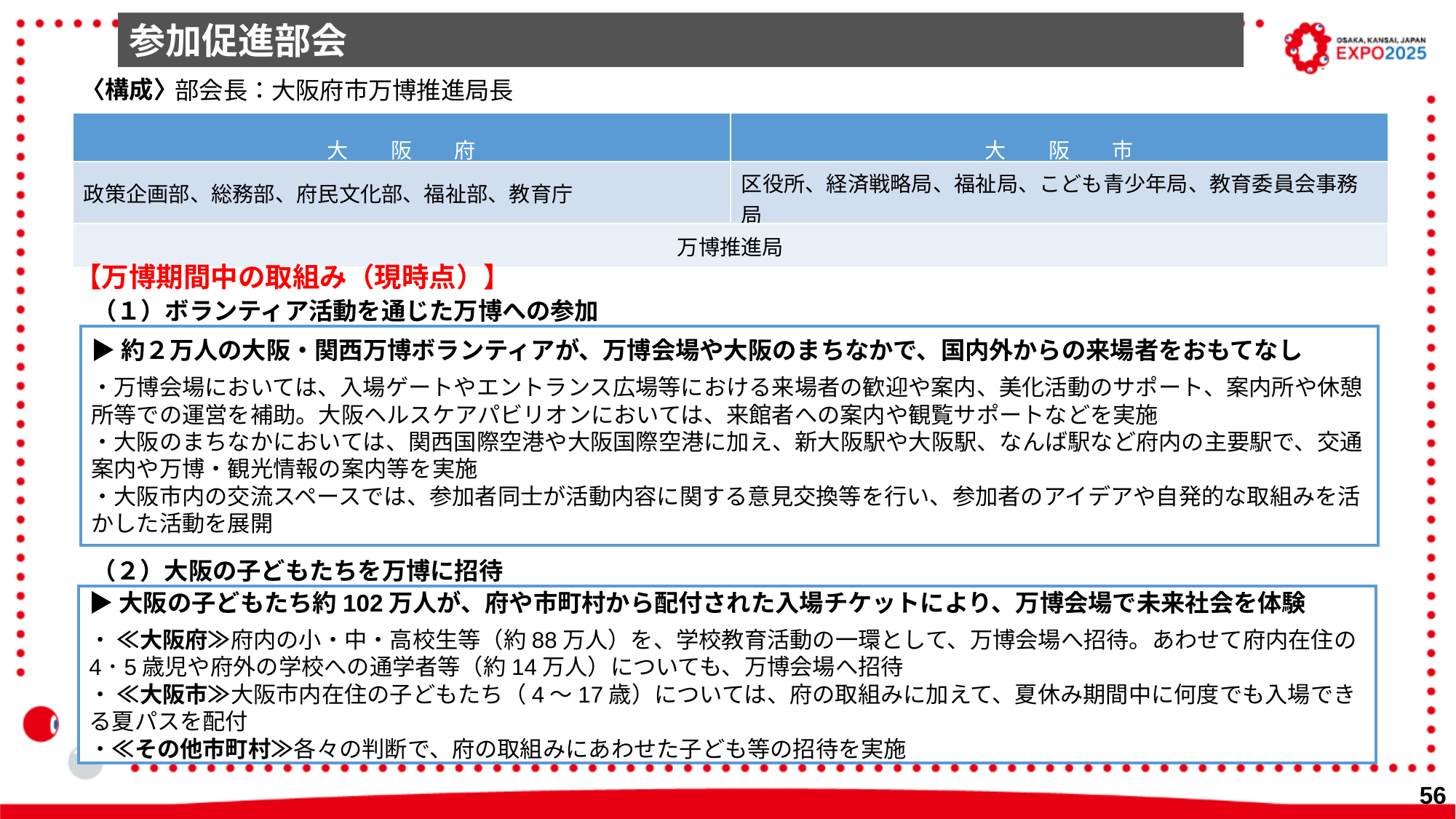

参加促進部会

　部会長：大阪府市万博推進局長
〈構成〉
| 大　　阪　　府 | 大　　阪　　市 |
| --- | --- |
| 政策企画部、総務部、府民文化部、福祉部、教育庁 | 区役所、経済戦略局、福祉局、こども青少年局、教育委員会事務局 |
| 万博推進局 |  |
【万博期間中の取組み（現時点）】
（１）ボランティア活動を通じた万博への参加
▶約２万人の大阪・関西万博ボランティアが、万博会場や大阪のまちなかで、国内外からの来場者をおもてなし
・万博会場においては、入場ゲートやエントランス広場等における来場者の歓迎や案内、美化活動のサポート、案内所や休憩所等での運営を補助。大阪ヘルスケアパビリオンにおいては、来館者への案内や観覧サポートなどを実施
・大阪のまちなかにおいては、関西国際空港や大阪国際空港に加え、新大阪駅や大阪駅、なんば駅など府内の主要駅で、交通案内や万博・観光情報の案内等を実施
・大阪市内の交流スペースでは、参加者同士が活動内容に関する意見交換等を行い、参加者のアイデアや自発的な取組みを活かした活動を展開
（２）大阪の子どもたちを万博に招待
▶大阪の子どもたち約102万人が、府や市町村から配付された入場チケットにより、万博会場で未来社会を体験
・ ≪大阪府≫府内の小・中・高校生等（約88万人）を、学校教育活動の一環として、万博会場へ招待。あわせて府内在住の4･5歳児や府外の学校への通学者等（約14万人）についても、万博会場へ招待
・ ≪大阪市≫大阪市内在住の子どもたち（4～17歳）については、府の取組みに加えて、夏休み期間中に何度でも入場できる夏パスを配付
・≪その他市町村≫各々の判断で、府の取組みにあわせた子ども等の招待を実施
56